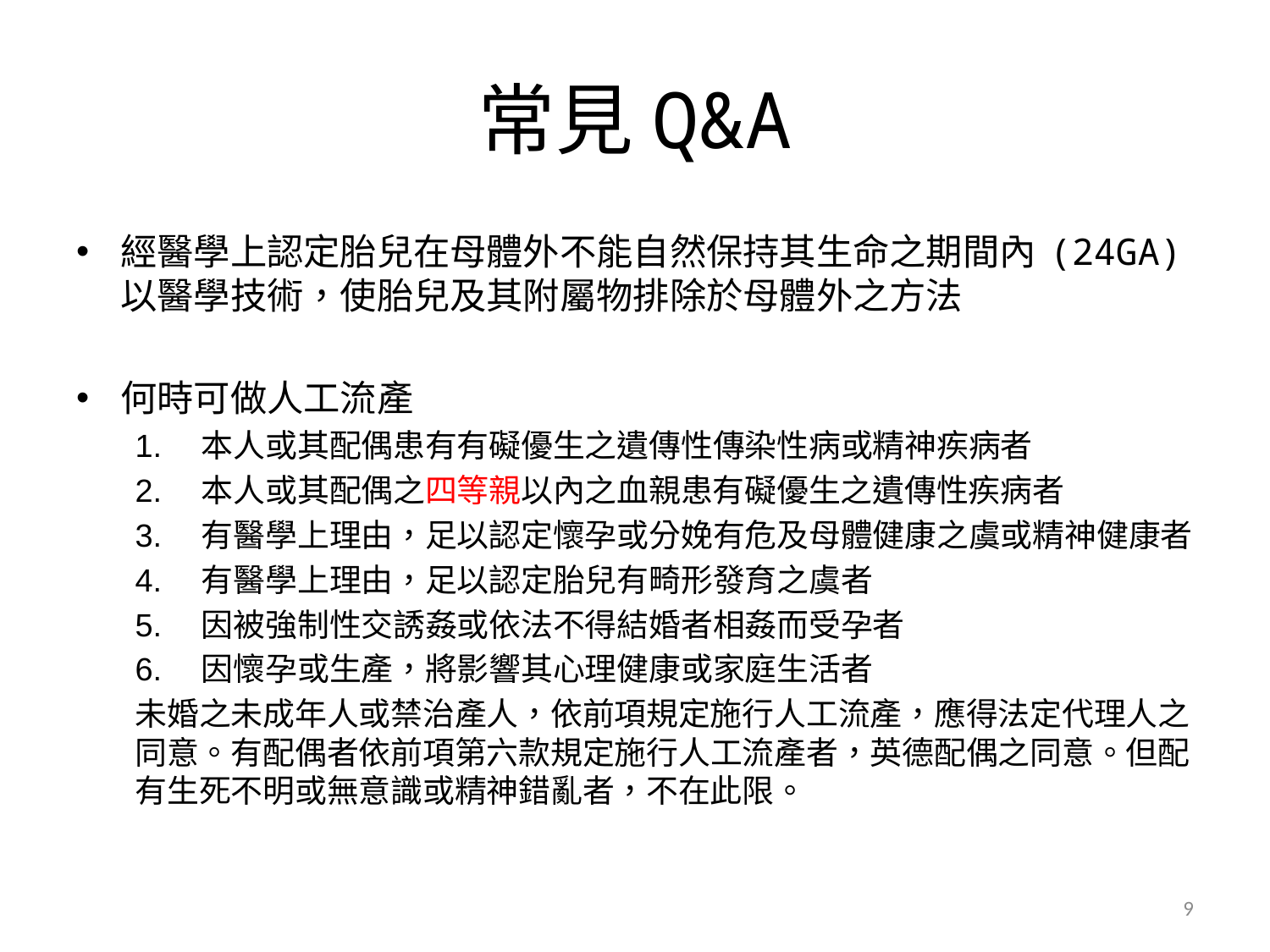

# 常見Q&A
經醫學上認定胎兒在母體外不能自然保持其生命之期間內 (24GA)以醫學技術，使胎兒及其附屬物排除於母體外之方法

何時可做人工流產
本人或其配偶患有有礙優生之遺傳性傳染性病或精神疾病者
本人或其配偶之四等親以內之血親患有礙優生之遺傳性疾病者
有醫學上理由，足以認定懷孕或分娩有危及母體健康之虞或精神健康者
有醫學上理由，足以認定胎兒有畸形發育之虞者
因被強制性交誘姦或依法不得結婚者相姦而受孕者
因懷孕或生產，將影響其心理健康或家庭生活者
未婚之未成年人或禁治產人，依前項規定施行人工流產，應得法定代理人之同意。有配偶者依前項第六款規定施行人工流產者，英德配偶之同意。但配有生死不明或無意識或精神錯亂者，不在此限。

9